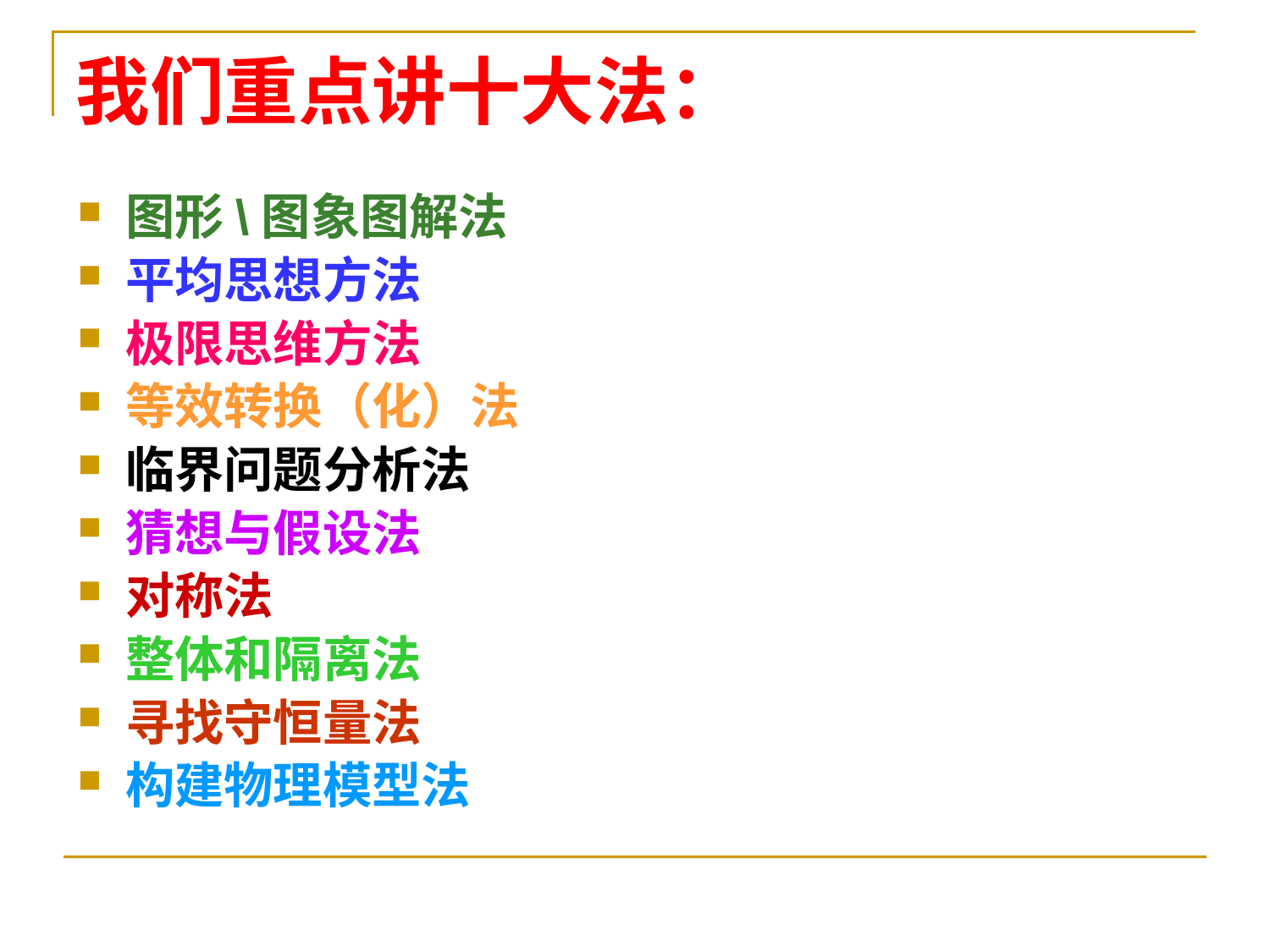

# 我们重点讲十大法：
图形\图象图解法
平均思想方法
极限思维方法
等效转换（化）法
临界问题分析法
猜想与假设法
对称法
整体和隔离法
寻找守恒量法
构建物理模型法